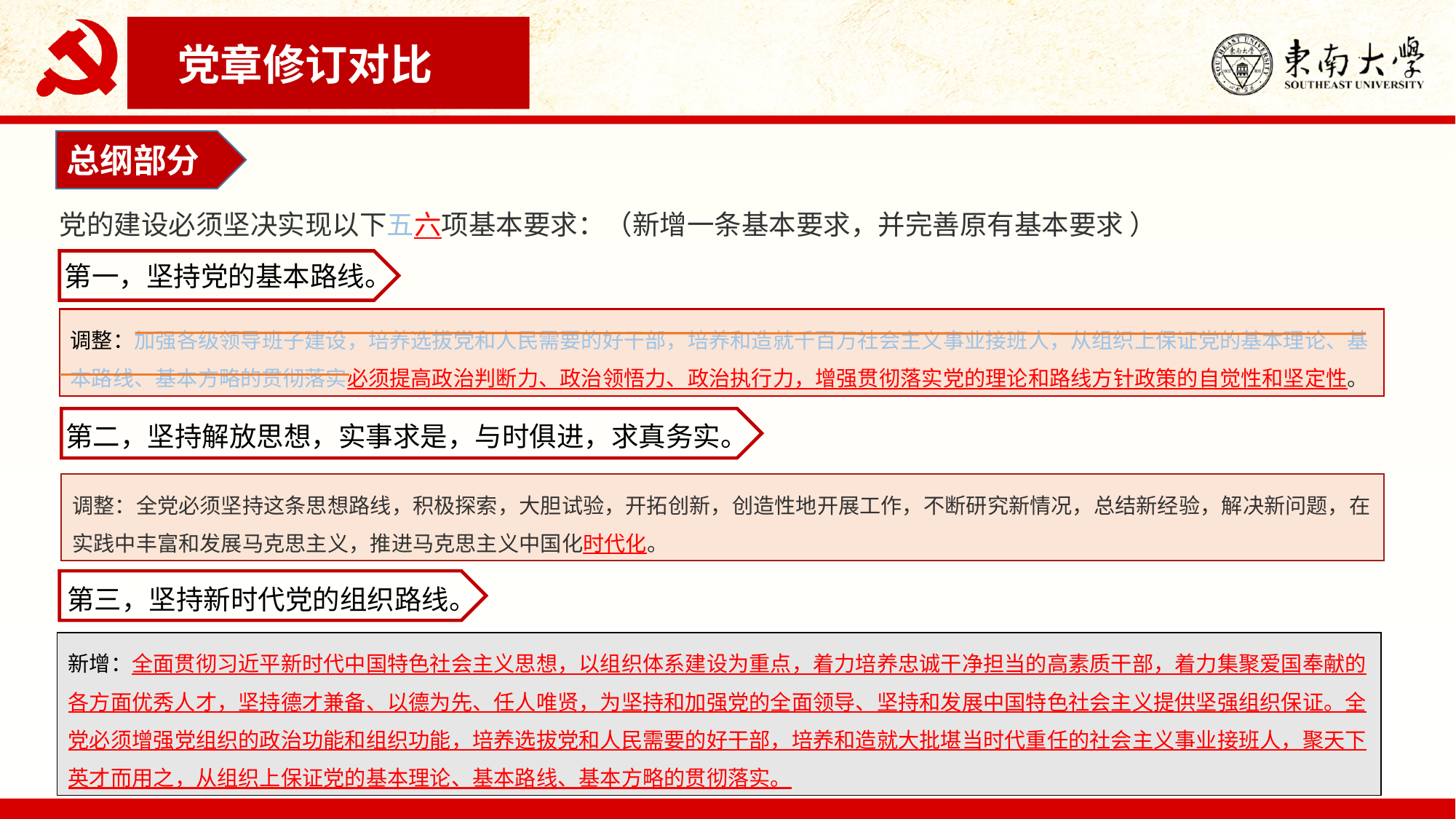

党章修订对比
总纲部分
党的建设必须坚决实现以下五六项基本要求：（新增一条基本要求，并完善原有基本要求 ）

第一，坚持党的基本路线。
调整：加强各级领导班子建设，培养选拔党和人民需要的好干部，培养和造就千百万社会主义事业接班人，从组织上保证党的基本理论、基本路线、基本方略的贯彻落实必须提高政治判断力、政治领悟力、政治执行力，增强贯彻落实党的理论和路线方针政策的自觉性和坚定性。

第二，坚持解放思想，实事求是，与时俱进，求真务实。
调整：全党必须坚持这条思想路线，积极探索，大胆试验，开拓创新，创造性地开展工作，不断研究新情况，总结新经验，解决新问题，在实践中丰富和发展马克思主义，推进马克思主义中国化时代化。

第三，坚持新时代党的组织路线。
新增：全面贯彻习近平新时代中国特色社会主义思想，以组织体系建设为重点，着力培养忠诚干净担当的高素质干部，着力集聚爱国奉献的各方面优秀人才，坚持德才兼备、以德为先、任人唯贤，为坚持和加强党的全面领导、坚持和发展中国特色社会主义提供坚强组织保证。全党必须增强党组织的政治功能和组织功能，培养选拔党和人民需要的好干部，培养和造就大批堪当时代重任的社会主义事业接班人，聚天下英才而用之，从组织上保证党的基本理论、基本路线、基本方略的贯彻落实。